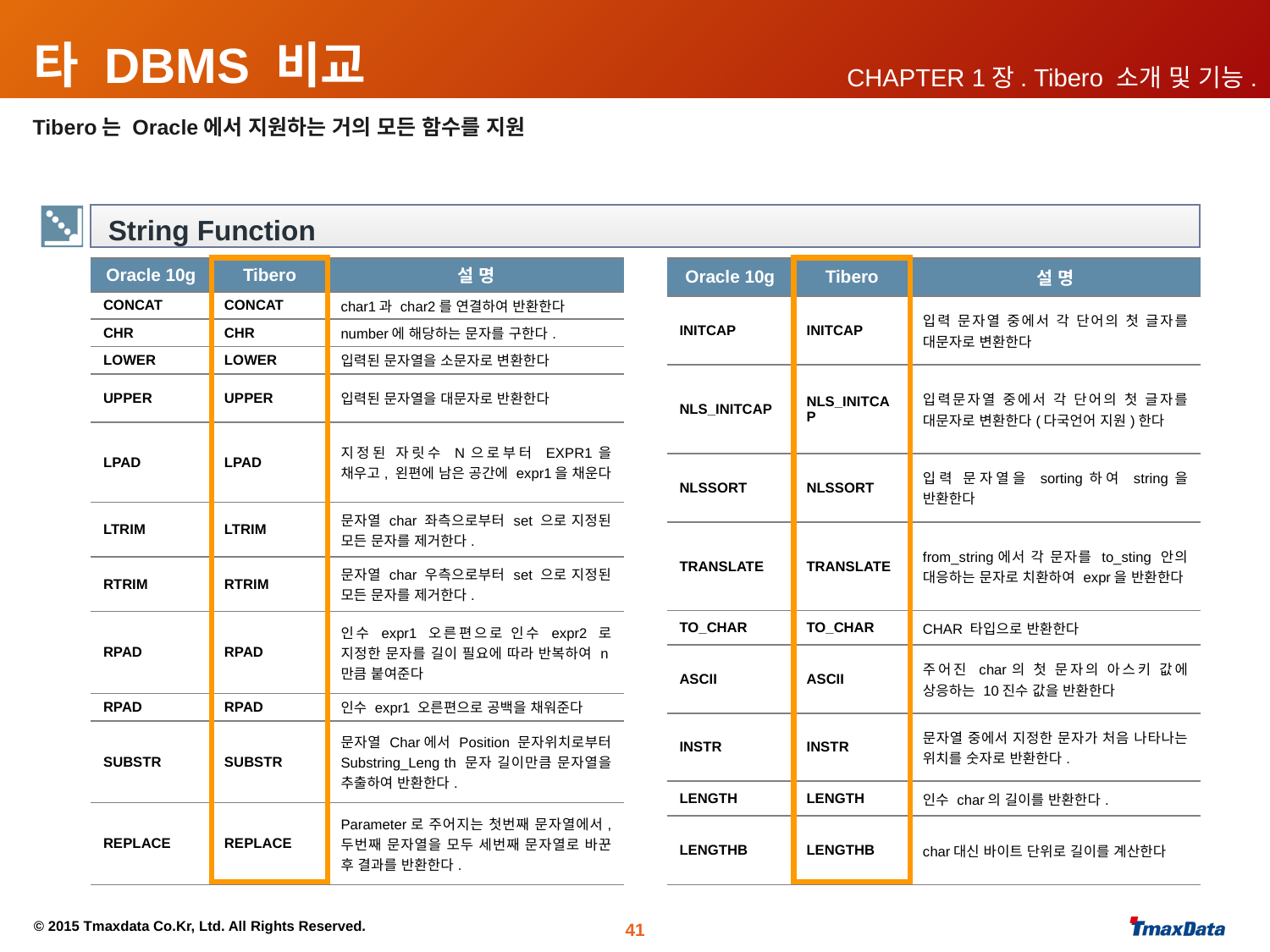

# 타 DBMS 비교
CHAPTER 1장. Tibero 소개 및 기능.
Tibero는 Oracle에서 지원하는 거의 모든 함수를 지원
String Function

| Oracle 10g | Tibero | 설 명 |
| --- | --- | --- |
| CONCAT | CONCAT | char1과 char2를 연결하여 반환한다 |
| CHR | CHR | number에 해당하는 문자를 구한다. |
| LOWER | LOWER | 입력된 문자열을 소문자로 변환한다 |
| UPPER | UPPER | 입력된 문자열을 대문자로 반환한다 |
| LPAD | LPAD | 지정된 자릿수 N으로부터 EXPR1을 채우고, 왼편에 남은 공간에 expr1을 채운다 |
| LTRIM | LTRIM | 문자열 char 좌측으로부터 set 으로 지정된 모든 문자를 제거한다. |
| RTRIM | RTRIM | 문자열 char 우측으로부터 set 으로 지정된 모든 문자를 제거한다. |
| RPAD | RPAD | 인수 expr1 오른편으로 인수 expr2 로 지정한 문자를 길이 필요에 따라 반복하여 n만큼 붙여준다 |
| RPAD | RPAD | 인수 expr1 오른편으로 공백을 채워준다 |
| SUBSTR | SUBSTR | 문자열 Char에서 Position 문자위치로부터 Substring\_Leng th 문자 길이만큼 문자열을 추출하여 반환한다. |
| REPLACE | REPLACE | Parameter로 주어지는 첫번째 문자열에서, 두번째 문자열을 모두 세번째 문자열로 바꾼 후 결과를 반환한다. |

| Oracle 10g | Tibero | 설 명 |
| --- | --- | --- |
| INITCAP | INITCAP | 입력 문자열 중에서 각 단어의 첫 글자를 대문자로 변환한다 |
| NLS\_INITCAP | NLS\_INITCAP | 입력문자열 중에서 각 단어의 첫 글자를 대문자로 변환한다(다국언어 지원)한다 |
| NLSSORT | NLSSORT | 입력 문자열을 sorting하여 string을 반환한다 |
| TRANSLATE | TRANSLATE | from\_string에서 각 문자를 to\_sting 안의 대응하는 문자로 치환하여 expr을 반환한다 |
| TO\_CHAR | TO\_CHAR | CHAR 타입으로 반환한다 |
| ASCII | ASCII | 주어진 char의 첫 문자의 아스키 값에 상응하는 10진수 값을 반환한다 |
| INSTR | INSTR | 문자열 중에서 지정한 문자가 처음 나타나는 위치를 숫자로 반환한다. |
| LENGTH | LENGTH | 인수 char의 길이를 반환한다. |
| LENGTHB | LENGTHB | char대신 바이트 단위로 길이를 계산한다 |